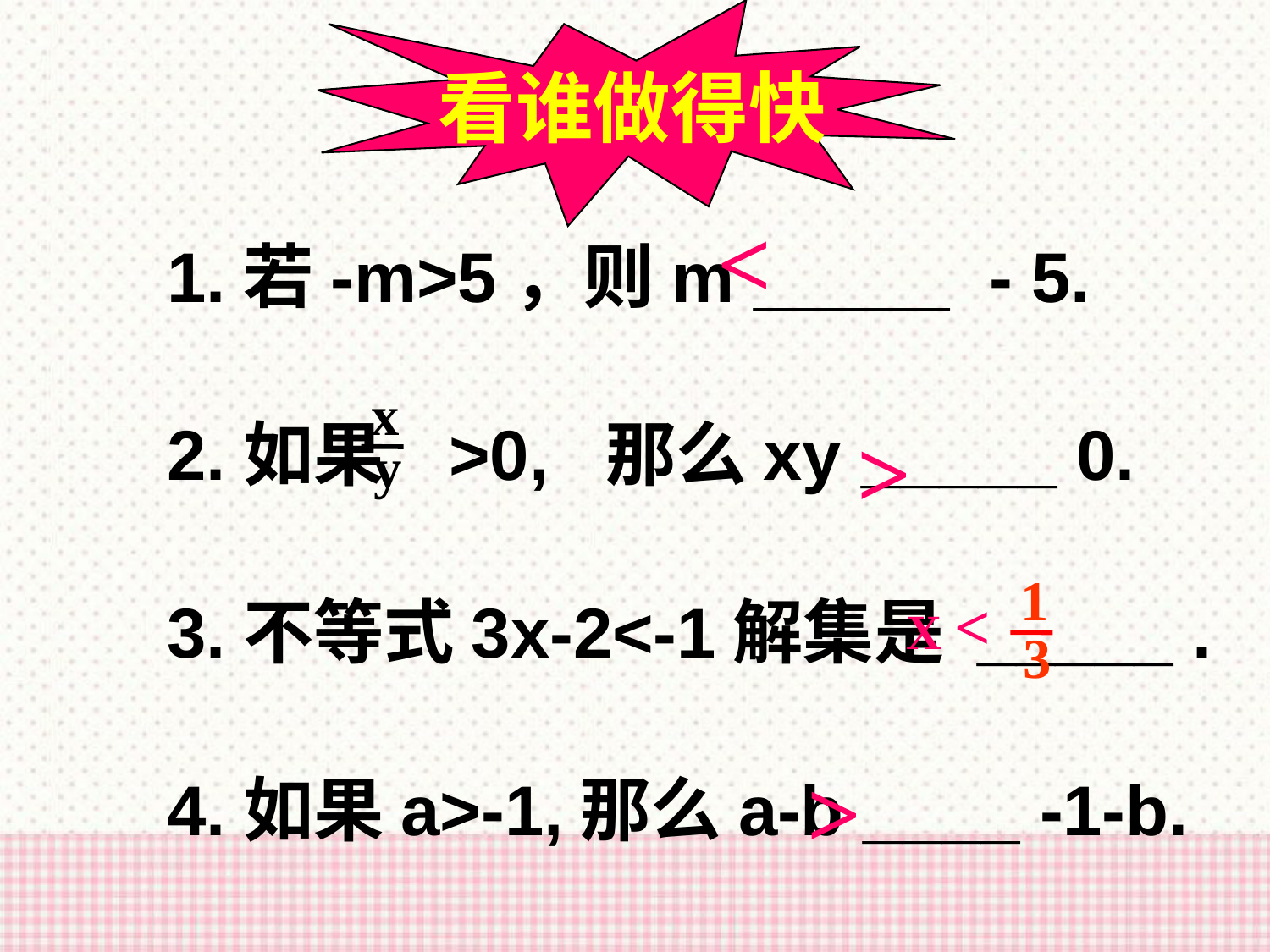

看谁做得快

<
1.若-m>5，则m _____  - 5.

2.如果   >0,  那么xy _____ 0.

3.不等式3x-2<-1解集是 _____ .

4.如果a>-1,那么a-b ____ -1-b.
x
y

>
1
X <
3

>